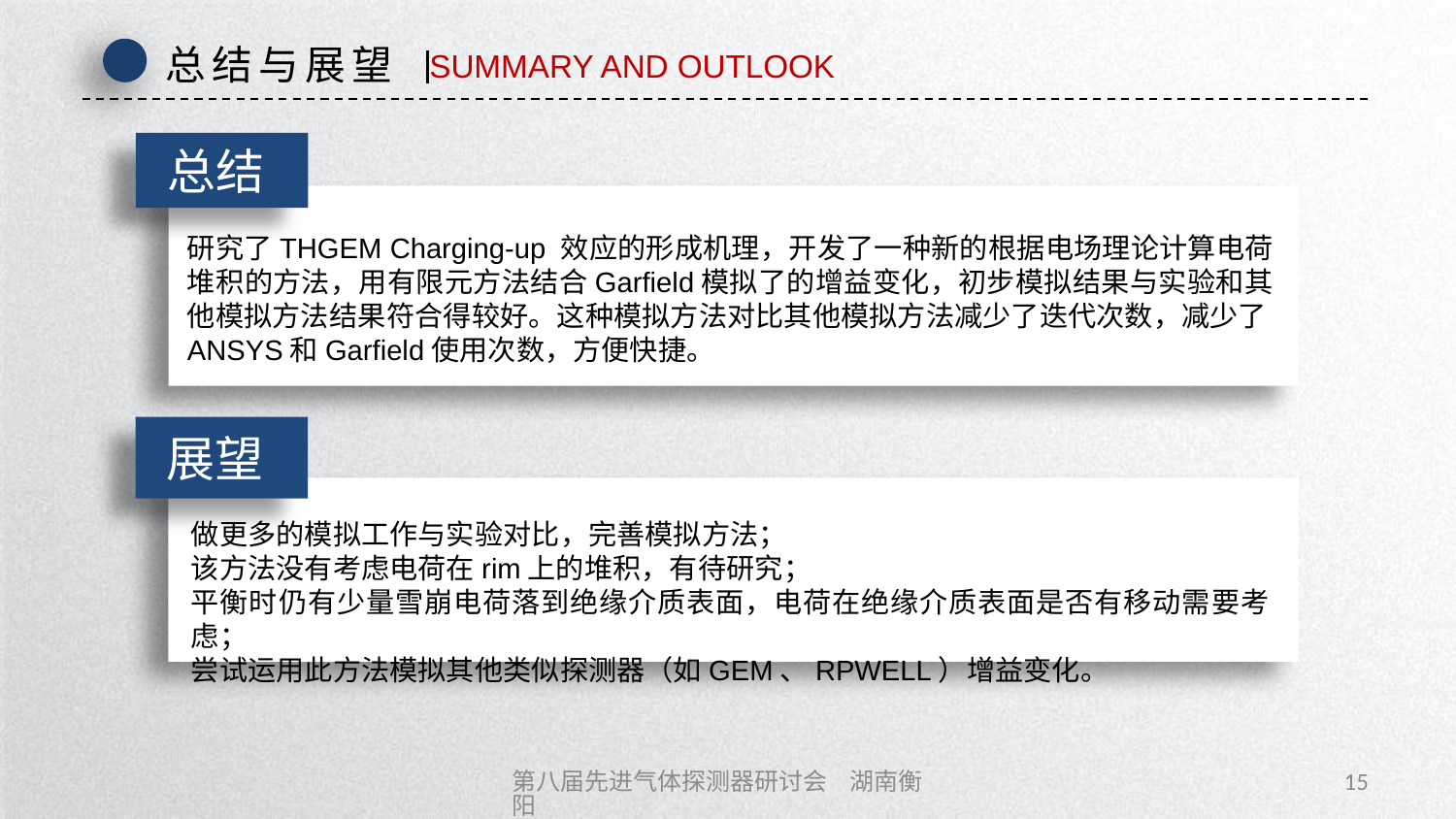

总结与展望
Summary and Outlook

总结

研究了THGEM Charging-up 效应的形成机理，开发了一种新的根据电场理论计算电荷堆积的方法，用有限元方法结合Garfield模拟了的增益变化，初步模拟结果与实验和其他模拟方法结果符合得较好。这种模拟方法对比其他模拟方法减少了迭代次数，减少了ANSYS和Garfield使用次数，方便快捷。

展望

做更多的模拟工作与实验对比，完善模拟方法；
该方法没有考虑电荷在rim上的堆积，有待研究；
平衡时仍有少量雪崩电荷落到绝缘介质表面，电荷在绝缘介质表面是否有移动需要考虑；
尝试运用此方法模拟其他类似探测器（如GEM、RPWELL）增益变化。

第八届先进气体探测器研讨会   湖南衡阳
15
延时符